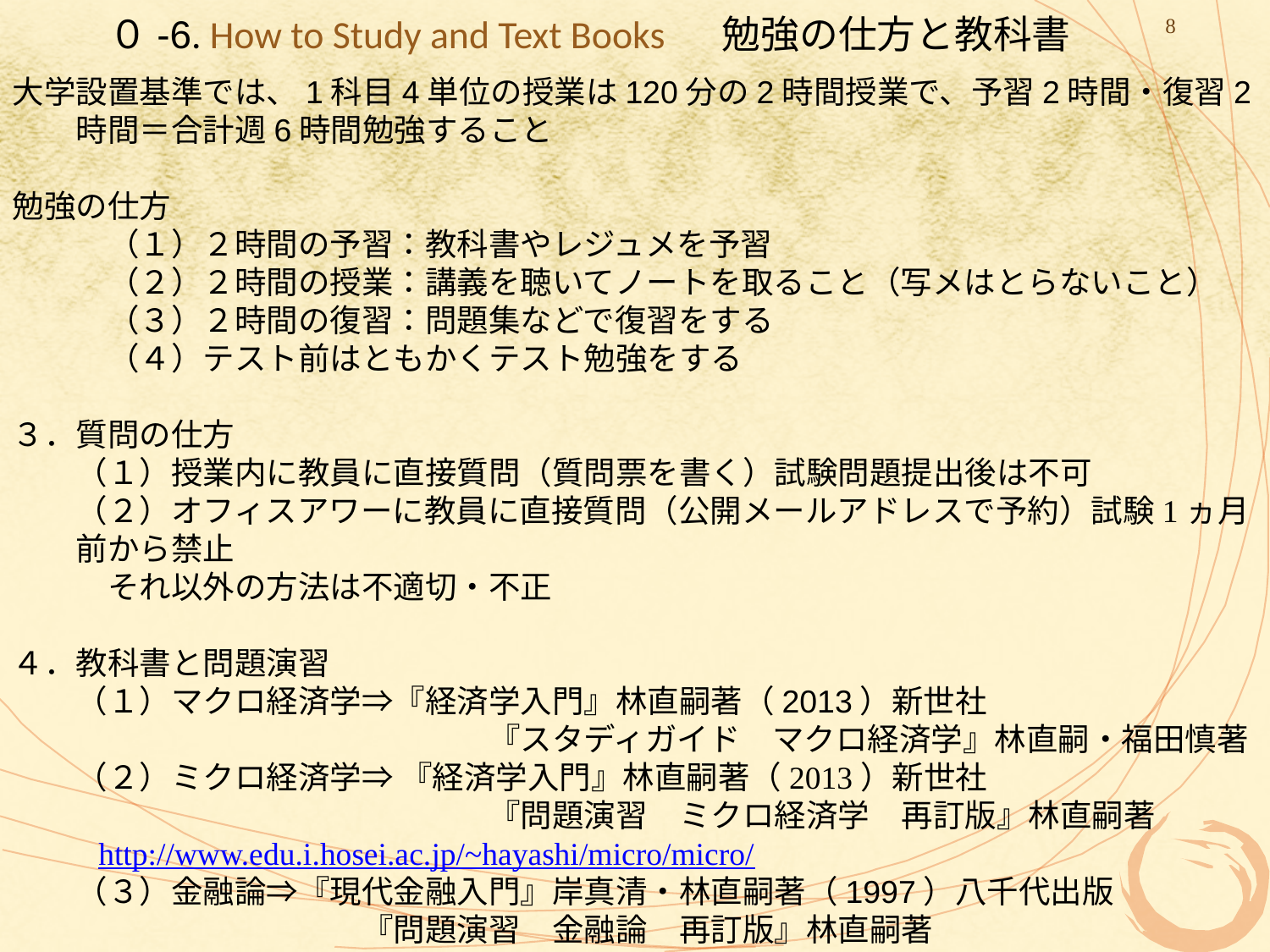

# ０-6. How to Study and Text Books 　勉強の仕方と教科書
8
大学設置基準では、1科目4単位の授業は120分の2時間授業で、予習2時間・復習2時間＝合計週6時間勉強すること

勉強の仕方
　　　（１）２時間の予習：教科書やレジュメを予習
　　　（２）２時間の授業：講義を聴いてノートを取ること（写メはとらないこと）
　　　（３）２時間の復習：問題集などで復習をする
　　　（４）テスト前はともかくテスト勉強をする

３．質問の仕方
　　（１）授業内に教員に直接質問（質問票を書く）試験問題提出後は不可
　　（２）オフィスアワーに教員に直接質問（公開メールアドレスで予約）試験1ヵ月前から禁止
　　　それ以外の方法は不適切・不正

４．教科書と問題演習
　　（１）マクロ経済学⇒『経済学入門』林直嗣著（2013）新世社
　　　　　　　　　　　　　　　『スタディガイド　マクロ経済学』林直嗣・福田慎著
　　（２）ミクロ経済学⇒ 『経済学入門』林直嗣著（2013）新世社
　　　　　　　　　　　　　　　『問題演習　ミクロ経済学　再訂版』林直嗣著
 　　http://www.edu.i.hosei.ac.jp/~hayashi/micro/micro/
　　（３）金融論⇒『現代金融入門』岸真清・林直嗣著（1997）八千代出版
　　　　　　　　　　　『問題演習　金融論　再訂版』林直嗣著